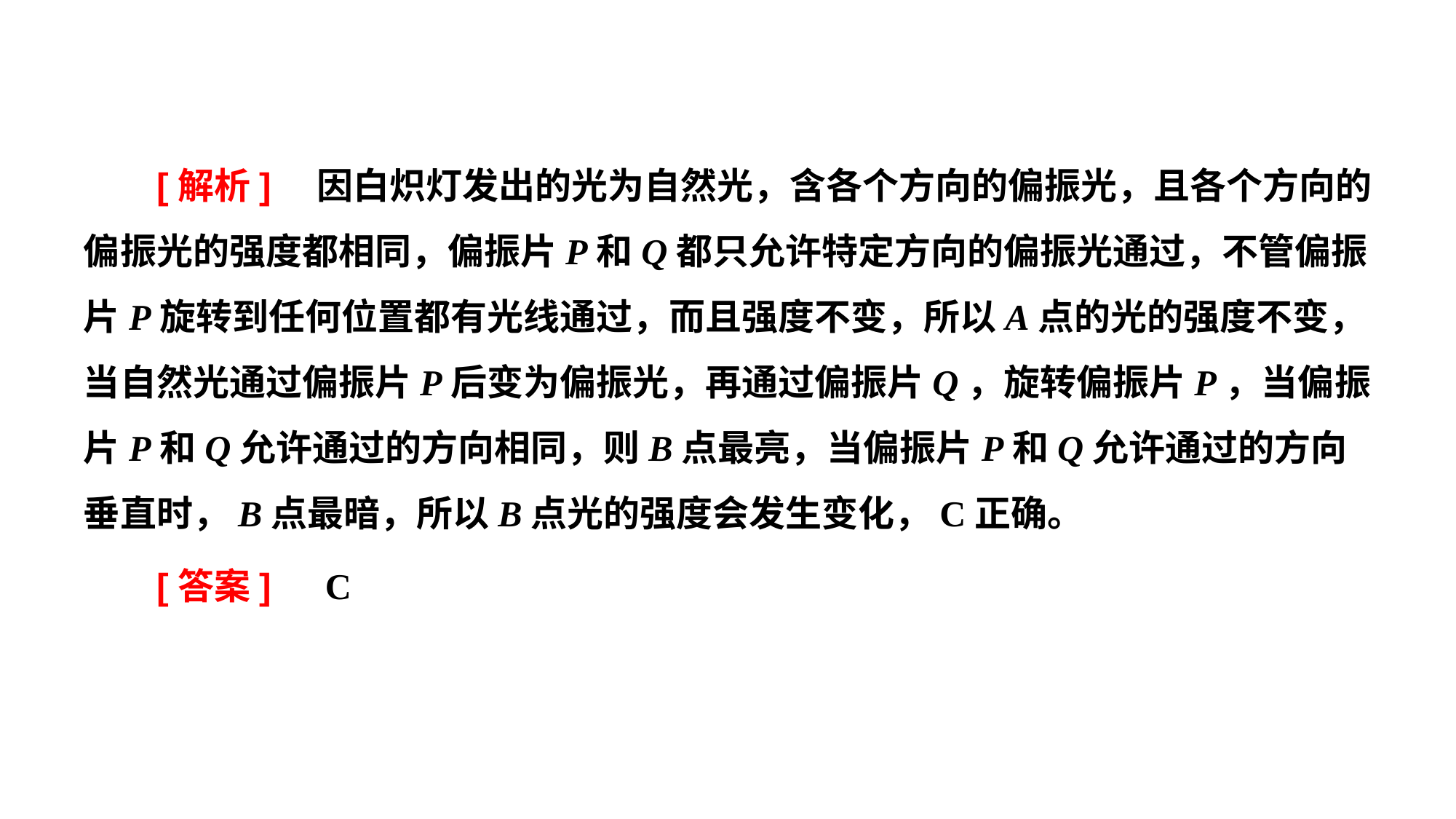

[解析]　因白炽灯发出的光为自然光，含各个方向的偏振光，且各个方向的偏振光的强度都相同，偏振片P和Q都只允许特定方向的偏振光通过，不管偏振片P旋转到任何位置都有光线通过，而且强度不变，所以A点的光的强度不变，当自然光通过偏振片P后变为偏振光，再通过偏振片Q，旋转偏振片P，当偏振片P和Q允许通过的方向相同，则B点最亮，当偏振片P和Q允许通过的方向垂直时，B点最暗，所以B点光的强度会发生变化，C正确。
[答案]　C